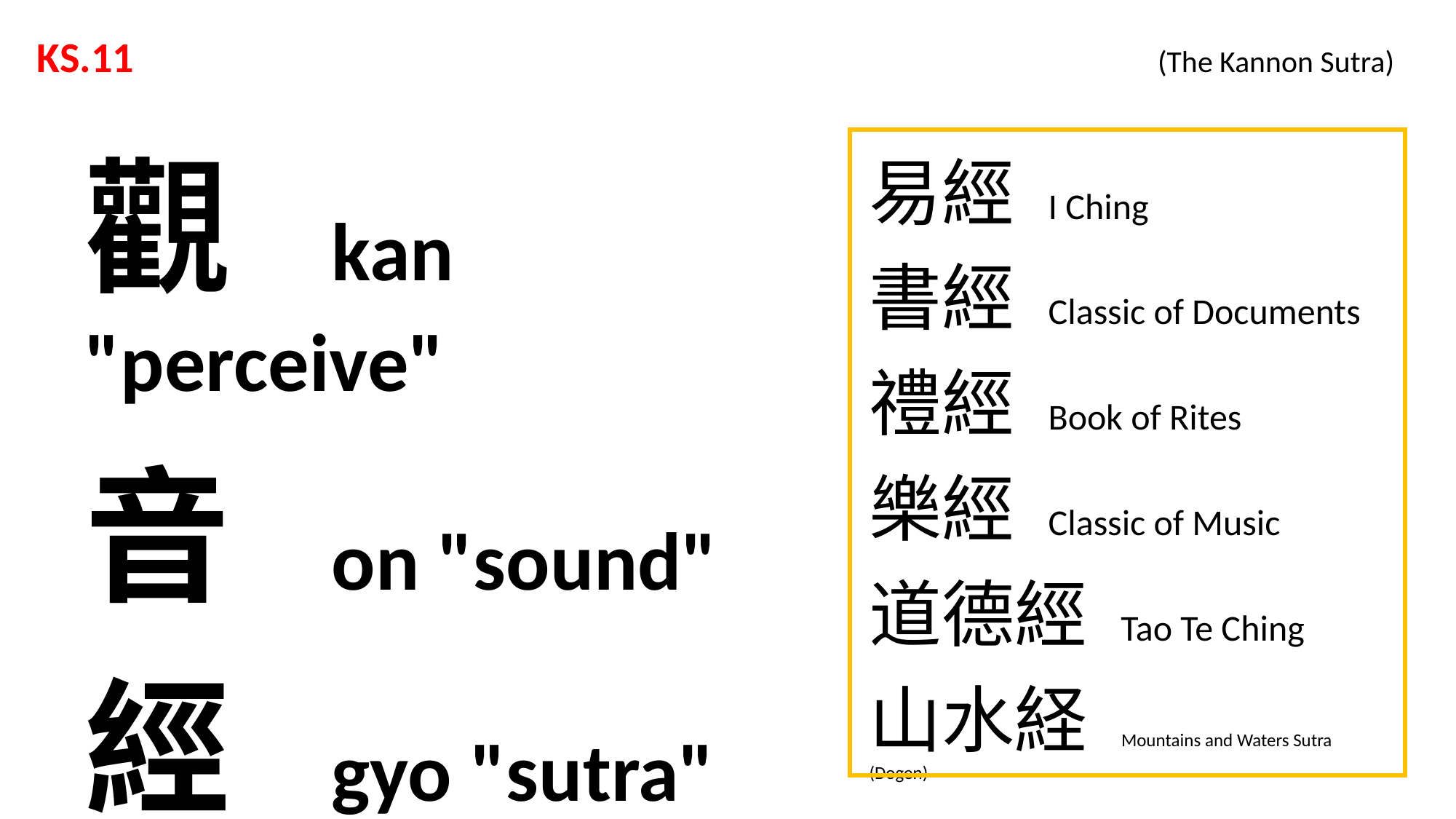

KS.11  			  			                                     (The Kannon Sutra)
觀  kan "perceive"
音  on "sound"
經  gyo "sutra"

易經  I Ching
書經  Classic of Documents
禮經  Book of Rites
樂經  Classic of Music
道德經  Tao Te Ching
山水経 Mountains and Waters Sutra (Dogen)